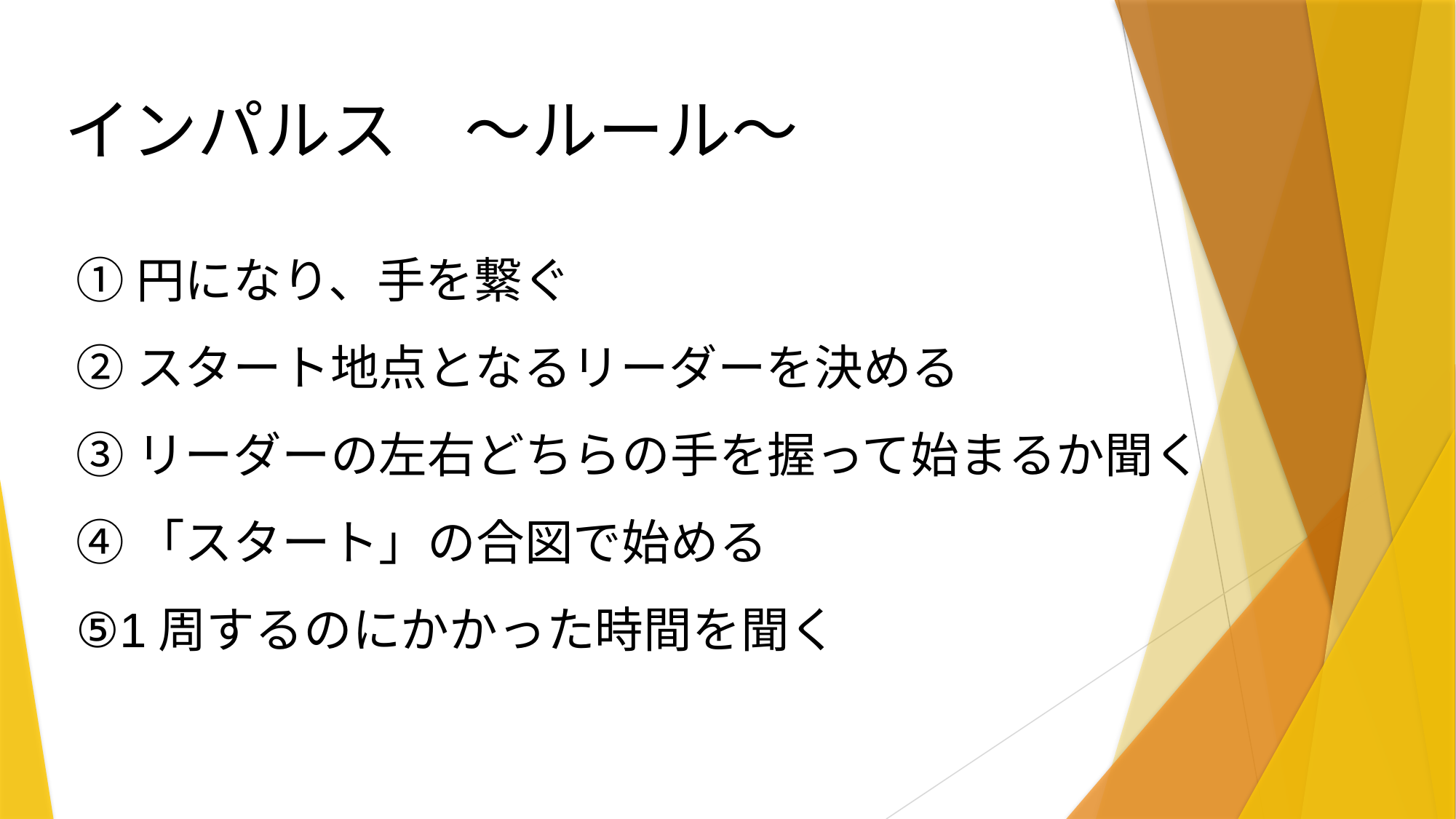

# インパルス　～ルール～
➀円になり、手を繋ぐ
②スタート地点となるリーダーを決める
③リーダーの左右どちらの手を握って始まるか聞く
④「スタート」の合図で始める
⑤1周するのにかかった時間を聞く